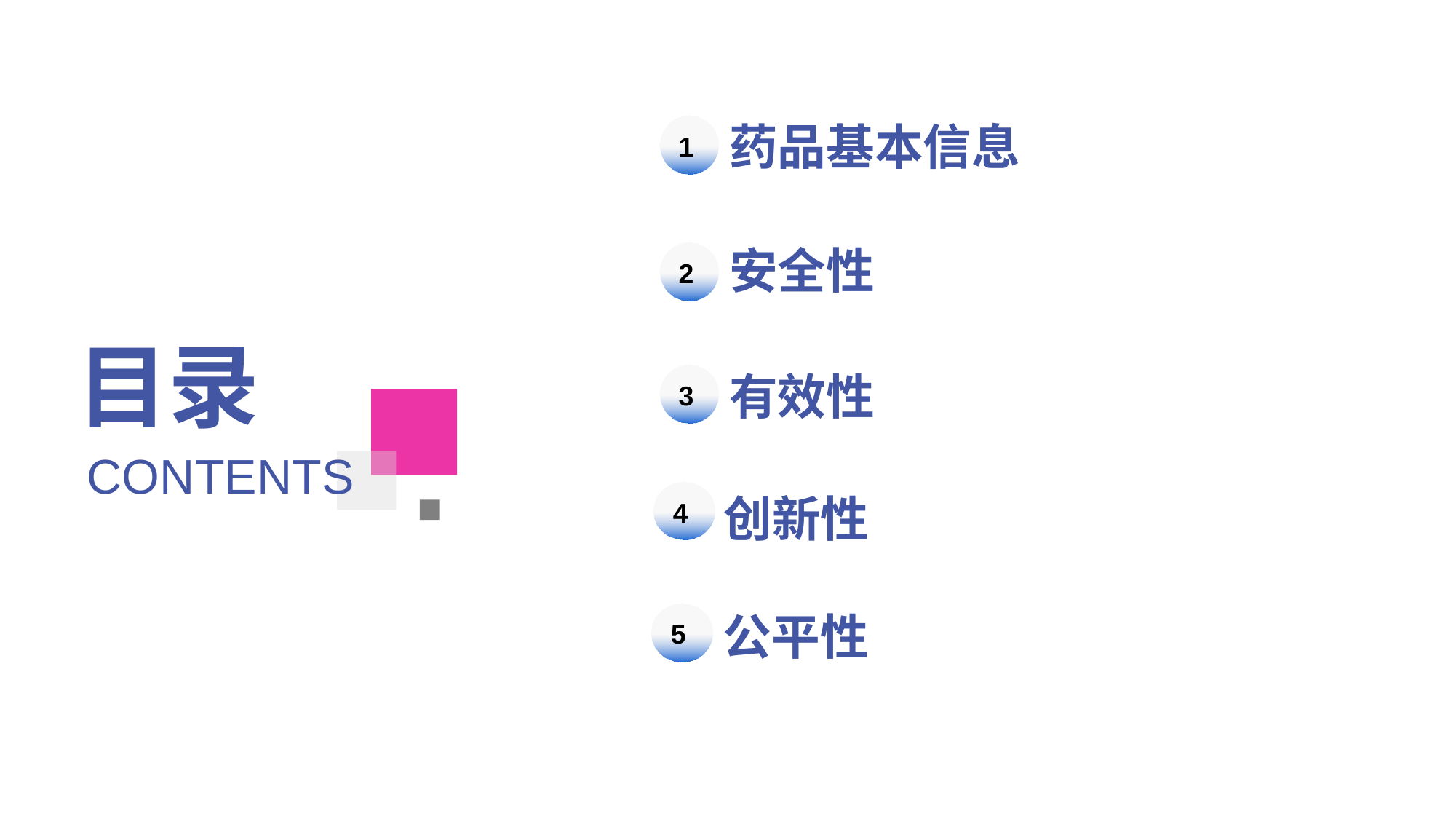

药品基本信息
1
安全性
2
有效性
3
4
创新性
公平性

5
目录

CONTENTS